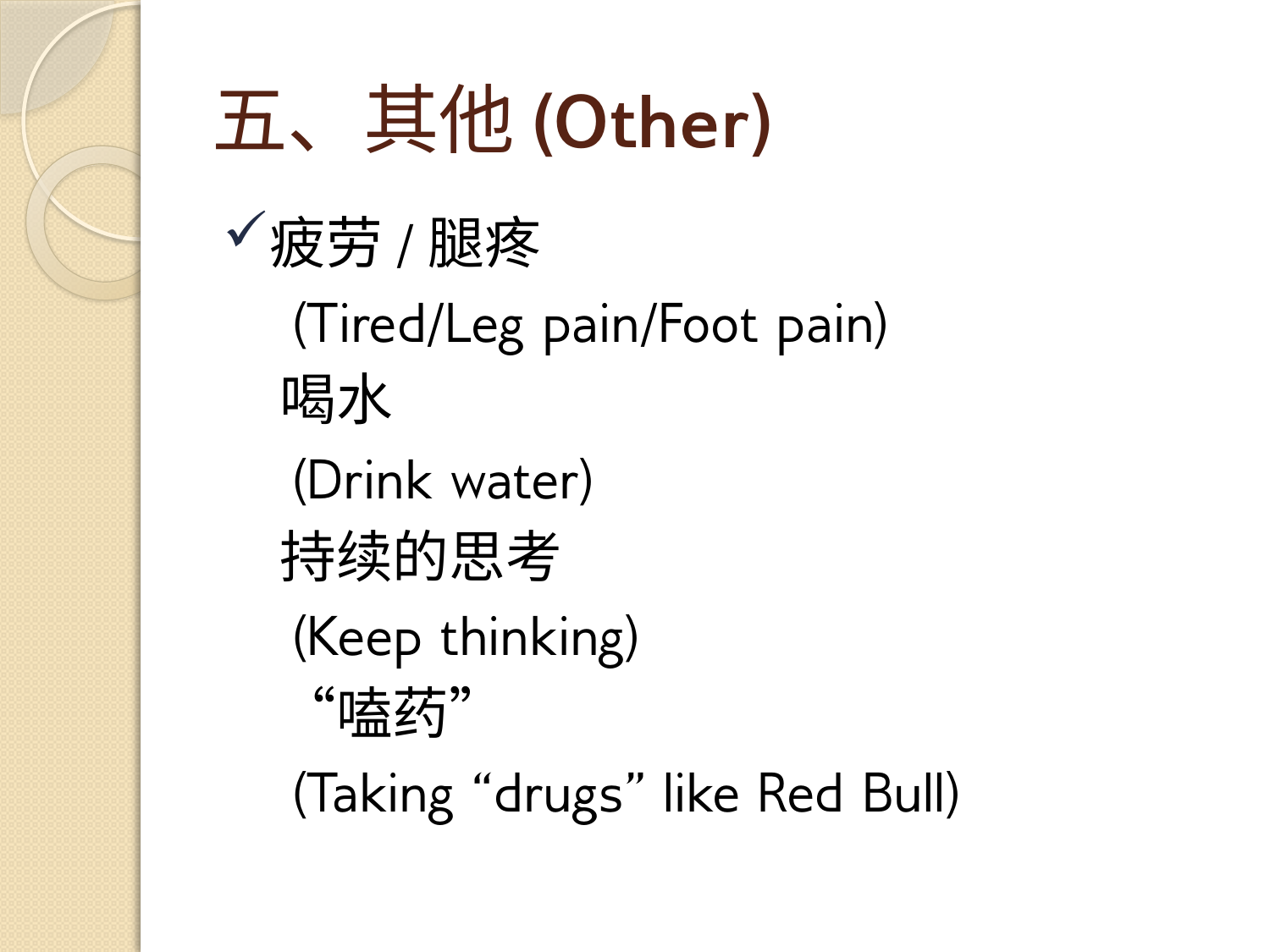

# 五、其他(Other)
疲劳/腿疼
　(Tired/Leg pain/Foot pain)
　喝水
　(Drink water)
　持续的思考
　(Keep thinking)
　“嗑药”
　(Taking “drugs” like Red Bull)